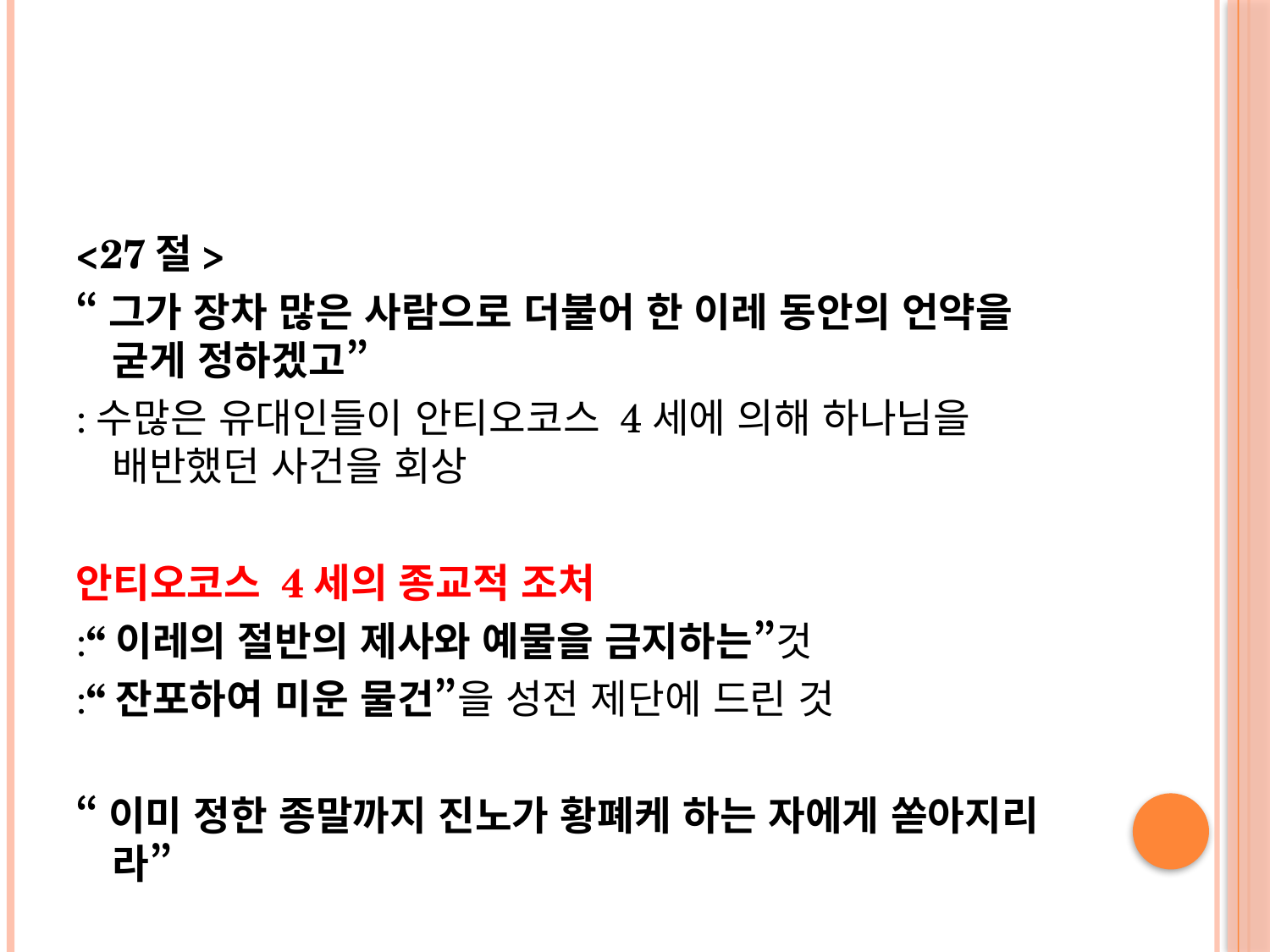

#
<27절>
“그가 장차 많은 사람으로 더불어 한 이레 동안의 언약을 굳게 정하겠고”
:수많은 유대인들이 안티오코스 4세에 의해 하나님을 배반했던 사건을 회상

안티오코스 4세의 종교적 조처
:“이레의 절반의 제사와 예물을 금지하는”것
:“잔포하여 미운 물건”을 성전 제단에 드린 것

“이미 정한 종말까지 진노가 황폐케 하는 자에게 쏟아지리라”